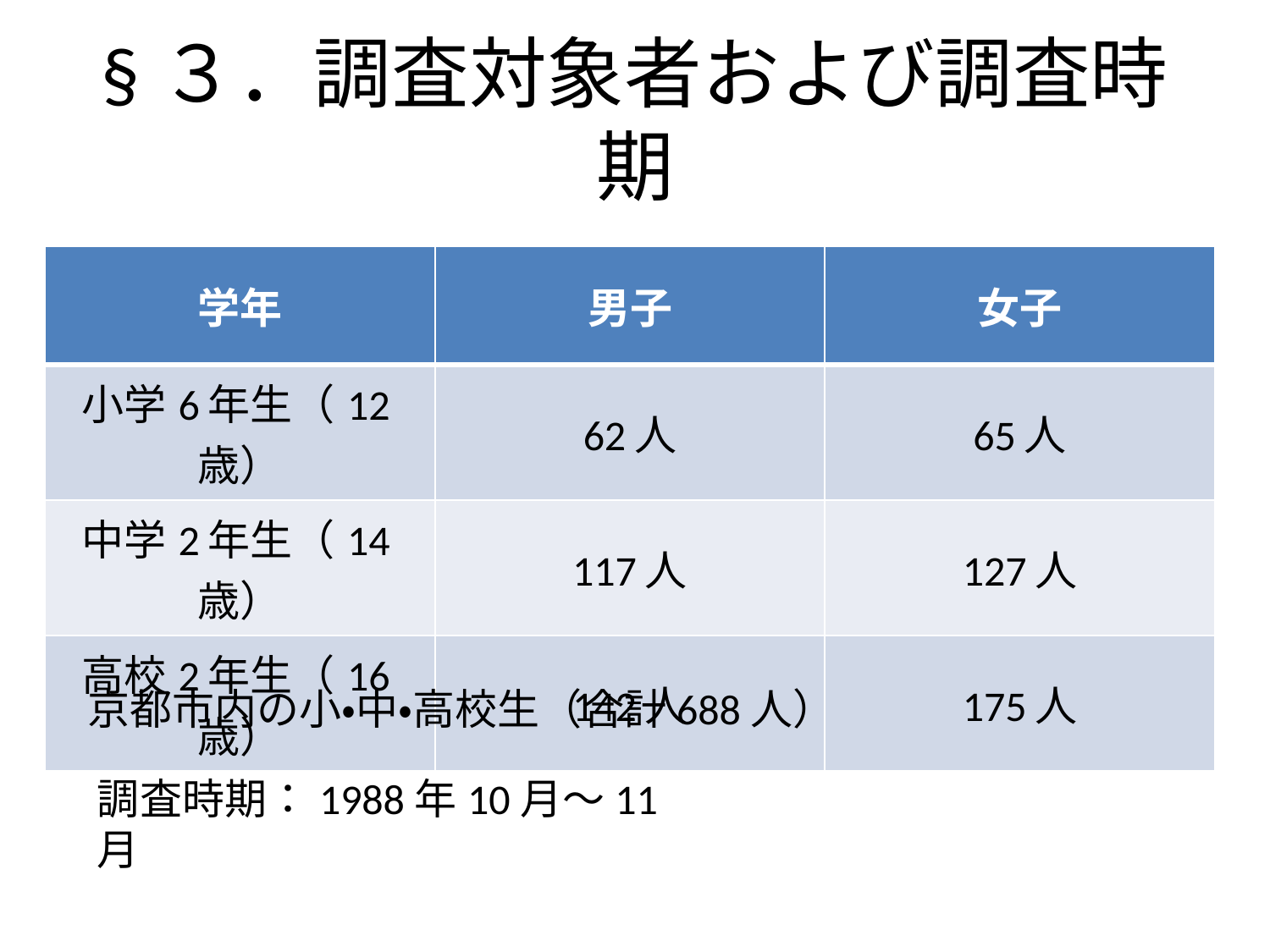

# §３．調査対象者および調査時期
| 学年 | 男子 | 女子 |
| --- | --- | --- |
| 小学6年生（12歳） | 62人 | 65人 |
| 中学2年生（14歳） | 117人 | 127人 |
| 高校2年生（16歳） | 142人 | 175人 |
京都市内の小・中・高校生（合計688人）
調査時期：1988年10月～11月